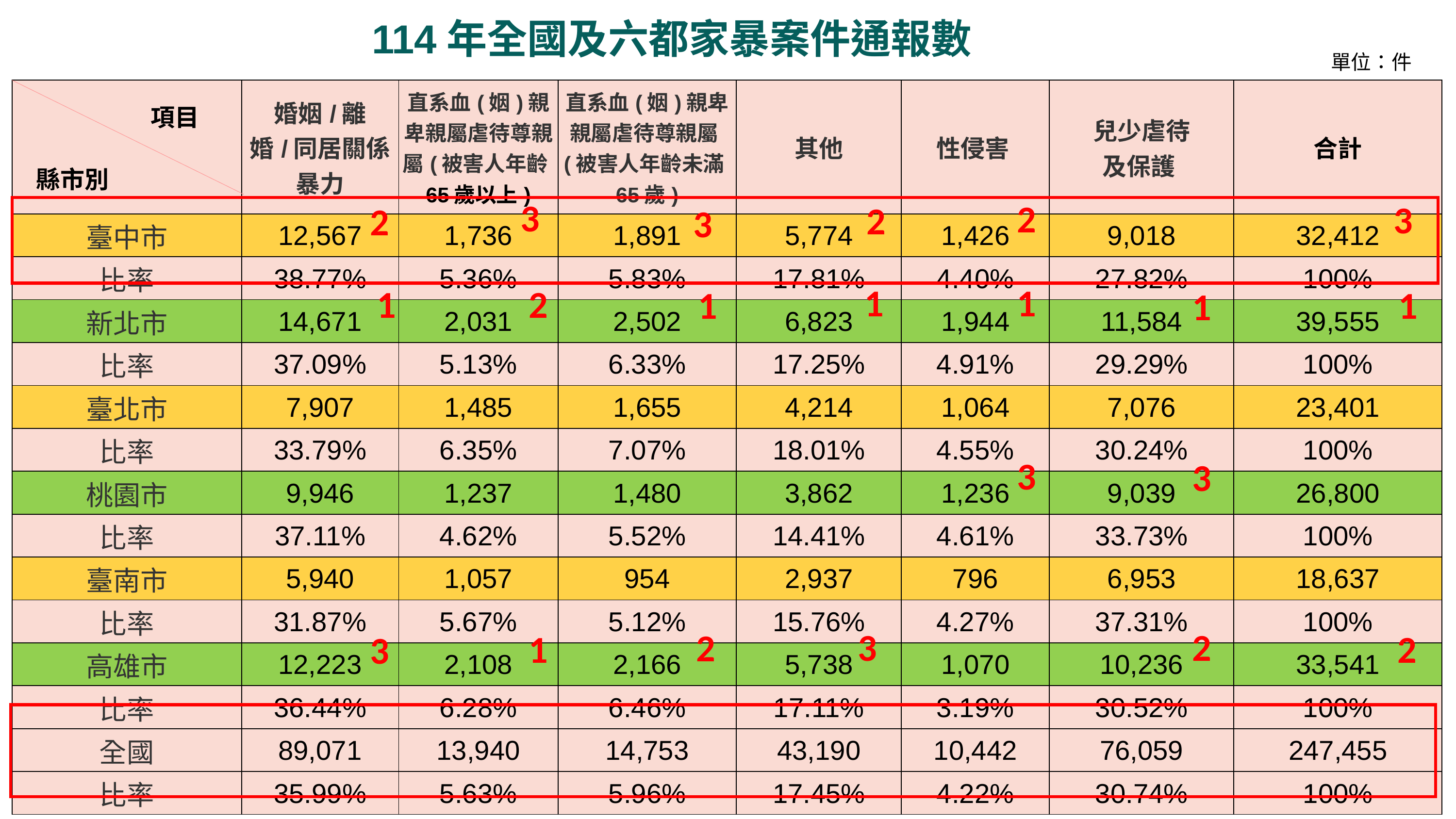

114年全國及六都家暴案件通報數
單位：件
| 項目 縣市別 | 婚姻/離婚/同居關係暴力 | 直系血(姻)親卑親屬虐待尊親屬(被害人年齡65歲以上) | 直系血(姻)親卑親屬虐待尊親屬(被害人年齡未滿65歲) | 其他 | 性侵害 | 兒少虐待 及保護 | 合計 |
| --- | --- | --- | --- | --- | --- | --- | --- |
| 臺中市 | 12,567 | 1,736 | 1,891 | 5,774 | 1,426 | 9,018 | 32,412 |
| 比率 | 38.77% | 5.36% | 5.83% | 17.81% | 4.40% | 27.82% | 100% |
| 新北市 | 14,671 | 2,031 | 2,502 | 6,823 | 1,944 | 11,584 | 39,555 |
| 比率 | 37.09% | 5.13% | 6.33% | 17.25% | 4.91% | 29.29% | 100% |
| 臺北市 | 7,907 | 1,485 | 1,655 | 4,214 | 1,064 | 7,076 | 23,401 |
| 比率 | 33.79% | 6.35% | 7.07% | 18.01% | 4.55% | 30.24% | 100% |
| 桃園市 | 9,946 | 1,237 | 1,480 | 3,862 | 1,236 | 9,039 | 26,800 |
| 比率 | 37.11% | 4.62% | 5.52% | 14.41% | 4.61% | 33.73% | 100% |
| 臺南市 | 5,940 | 1,057 | 954 | 2,937 | 796 | 6,953 | 18,637 |
| 比率 | 31.87% | 5.67% | 5.12% | 15.76% | 4.27% | 37.31% | 100% |
| 高雄市 | 12,223 | 2,108 | 2,166 | 5,738 | 1,070 | 10,236 | 33,541 |
| 比率 | 36.44% | 6.28% | 6.46% | 17.11% | 3.19% | 30.52% | 100% |
| 全國 | 89,071 | 13,940 | 14,753 | 43,190 | 10,442 | 76,059 | 247,455 |
| 比率 | 35.99% | 5.63% | 5.96% | 17.45% | 4.22% | 30.74% | 100% |
3
2
3
2
2
3

1
1
1
2
1
1
1
3
3
3
2
2
1
2
3